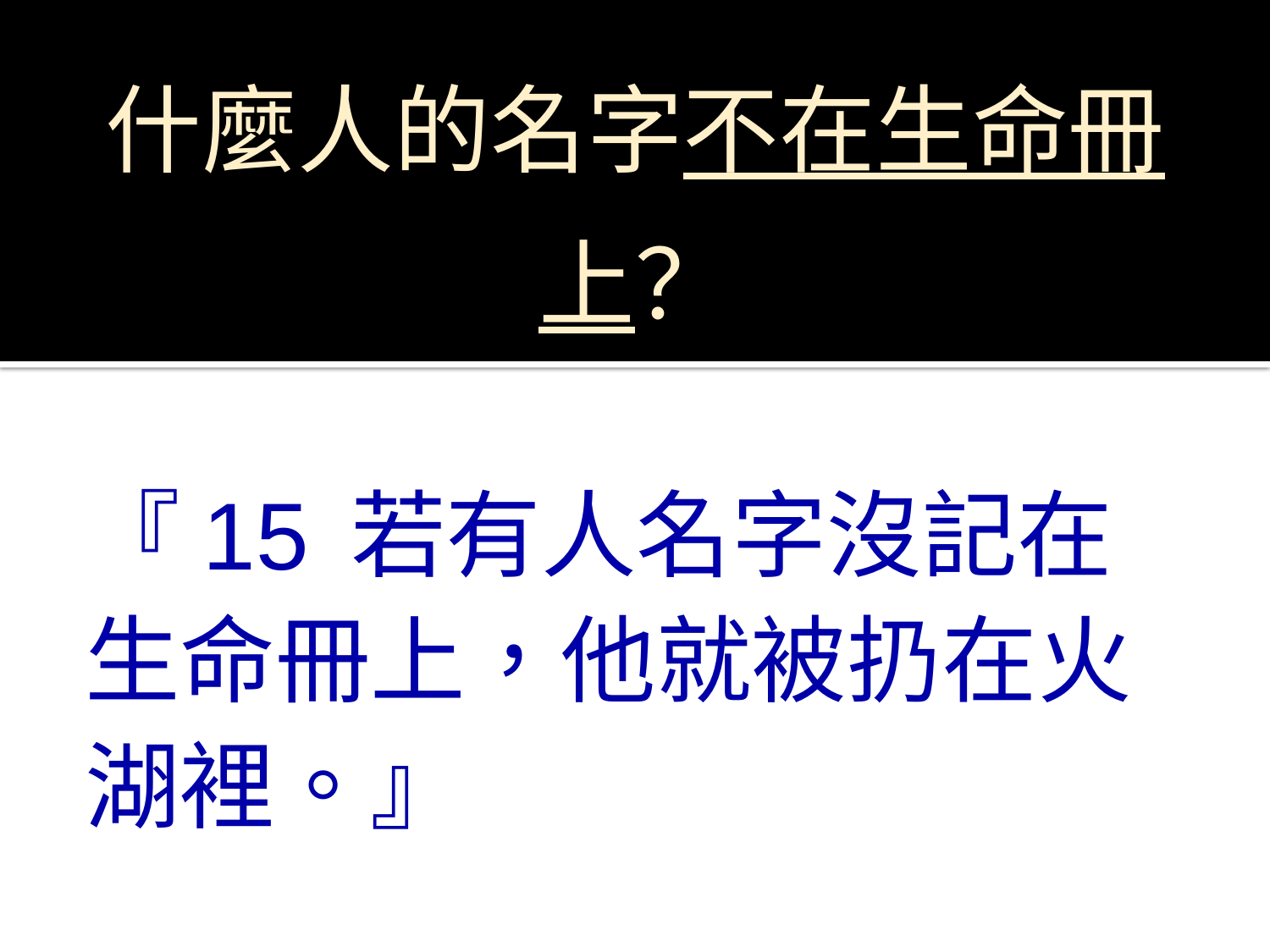

# 什麼人的名字不在生命冊上？
『15 若有人名字沒記在生命冊上，他就被扔在火湖裡。』